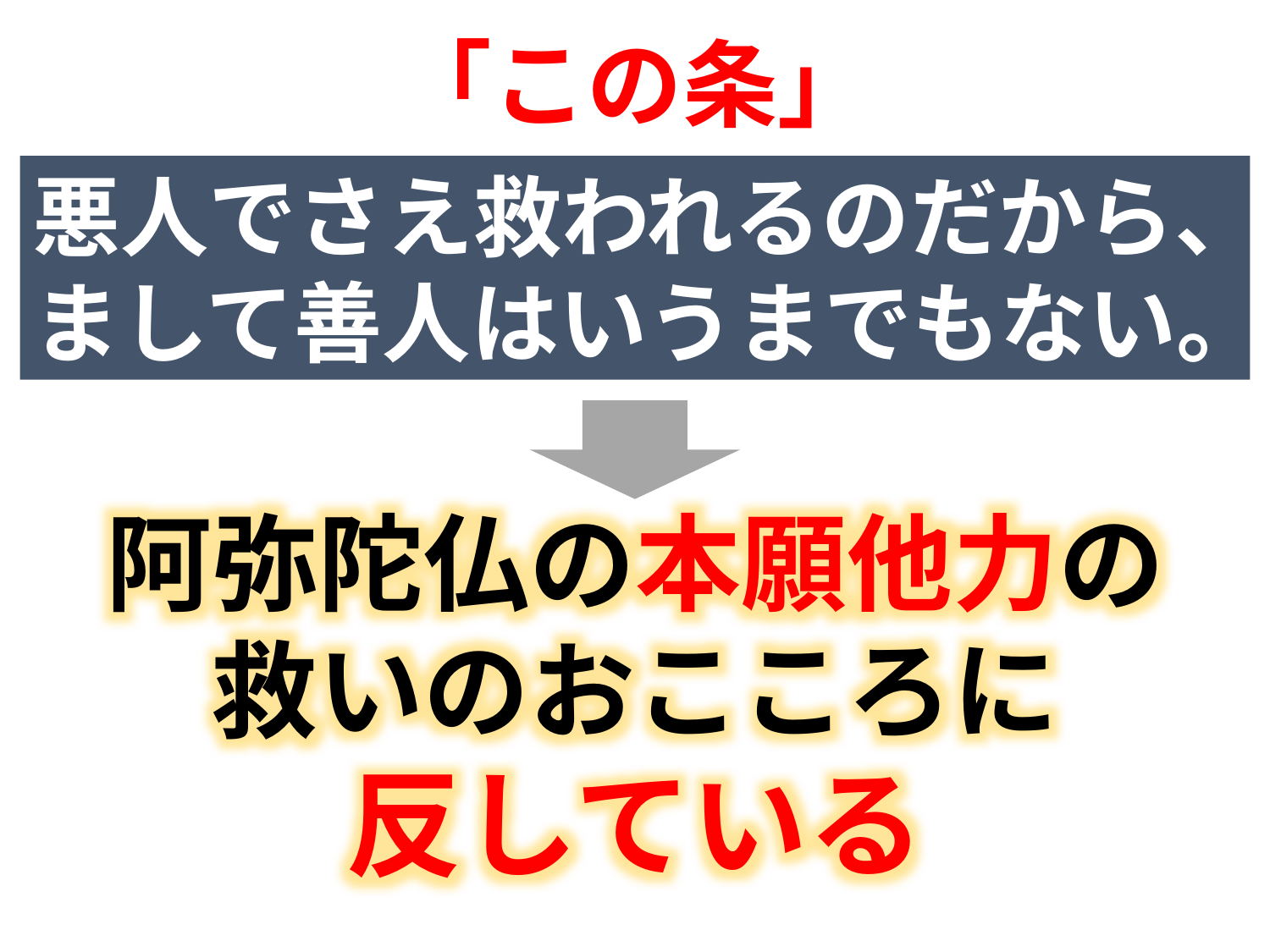

「この条」
悪人でさえ救われるのだから、まして善人はいうまでもない。

阿弥陀仏の本願他力の救いのおこころに
反している